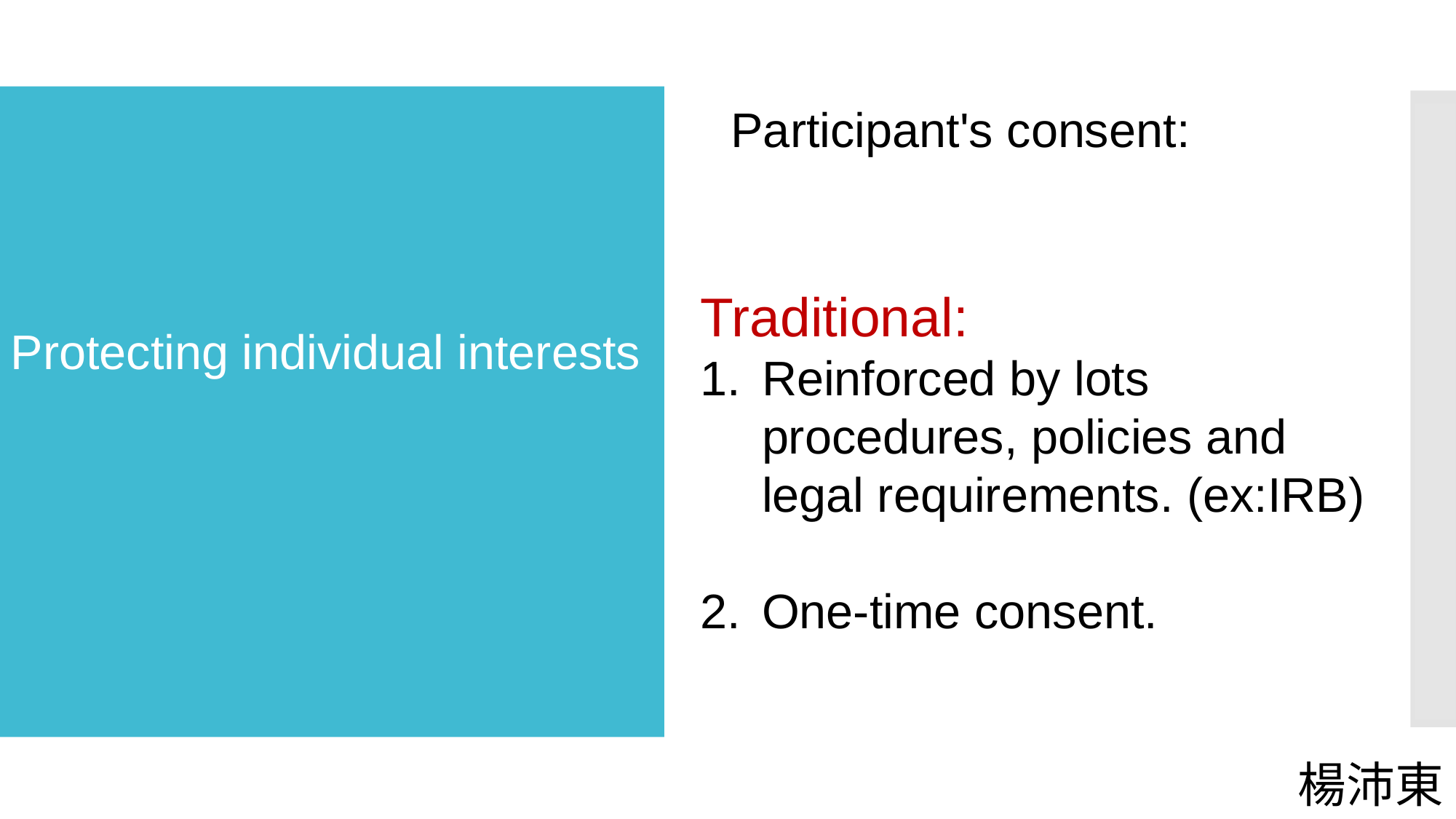

Participant's consent:

#
Traditional:
Reinforced by lots  procedures, policies and legal requirements. (ex:IRB)

One-time consent.
Protecting individual interests
楊沛東